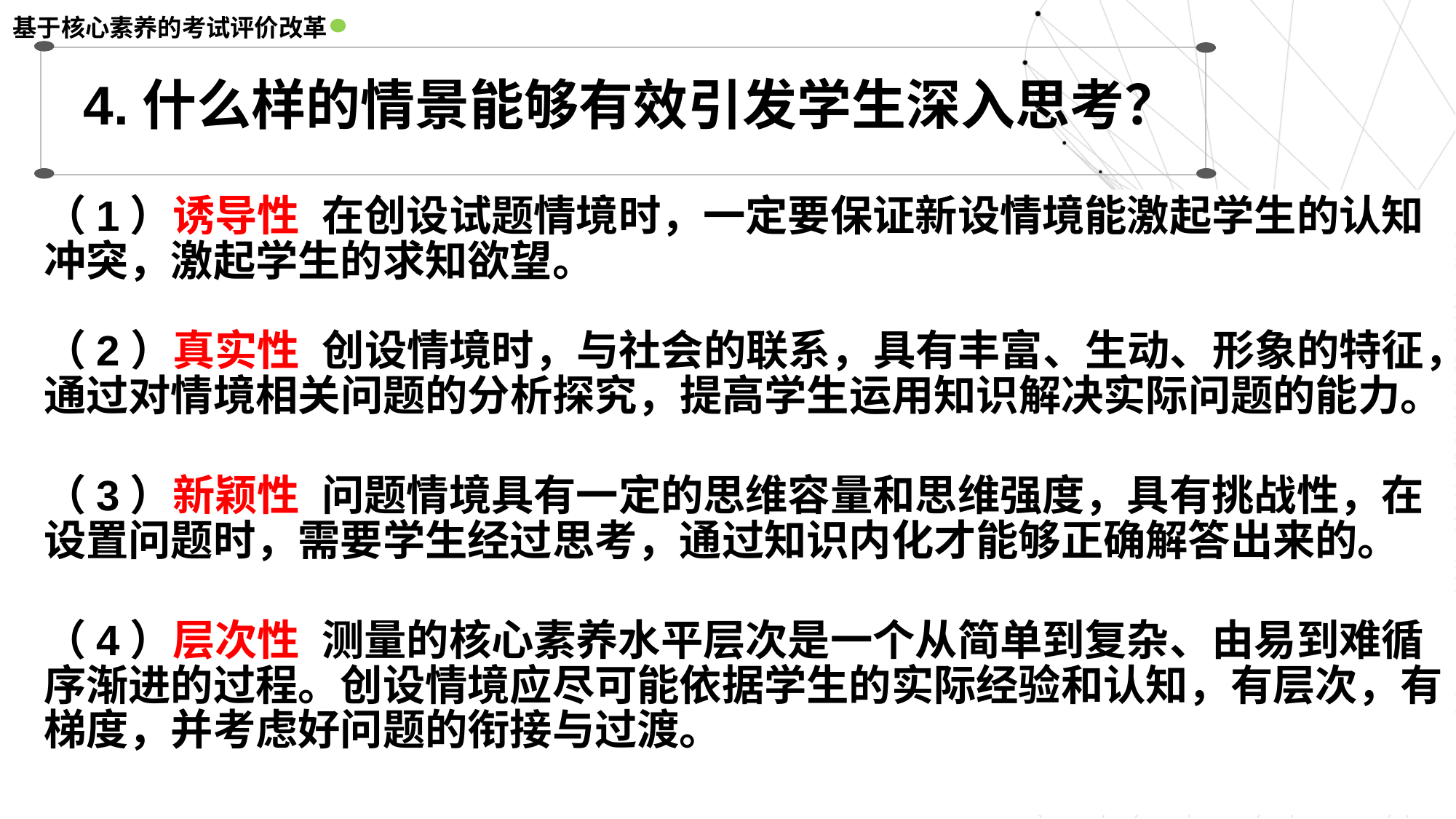

基于核心素养的考试评价改革

4.什么样的情景能够有效引发学生深入思考？

（1）诱导性 在创设试题情境时，一定要保证新设情境能激起学生的认知冲突，激起学生的求知欲望。

（2）真实性 创设情境时，与社会的联系，具有丰富、生动、形象的特征，通过对情境相关问题的分析探究，提高学生运用知识解决实际问题的能力。

（3）新颖性 问题情境具有一定的思维容量和思维强度，具有挑战性，在设置问题时，需要学生经过思考，通过知识内化才能够正确解答出来的。

（4）层次性 测量的核心素养水平层次是一个从简单到复杂、由易到难循序渐进的过程。创设情境应尽可能依据学生的实际经验和认知，有层次，有梯度，并考虑好问题的衔接与过渡。